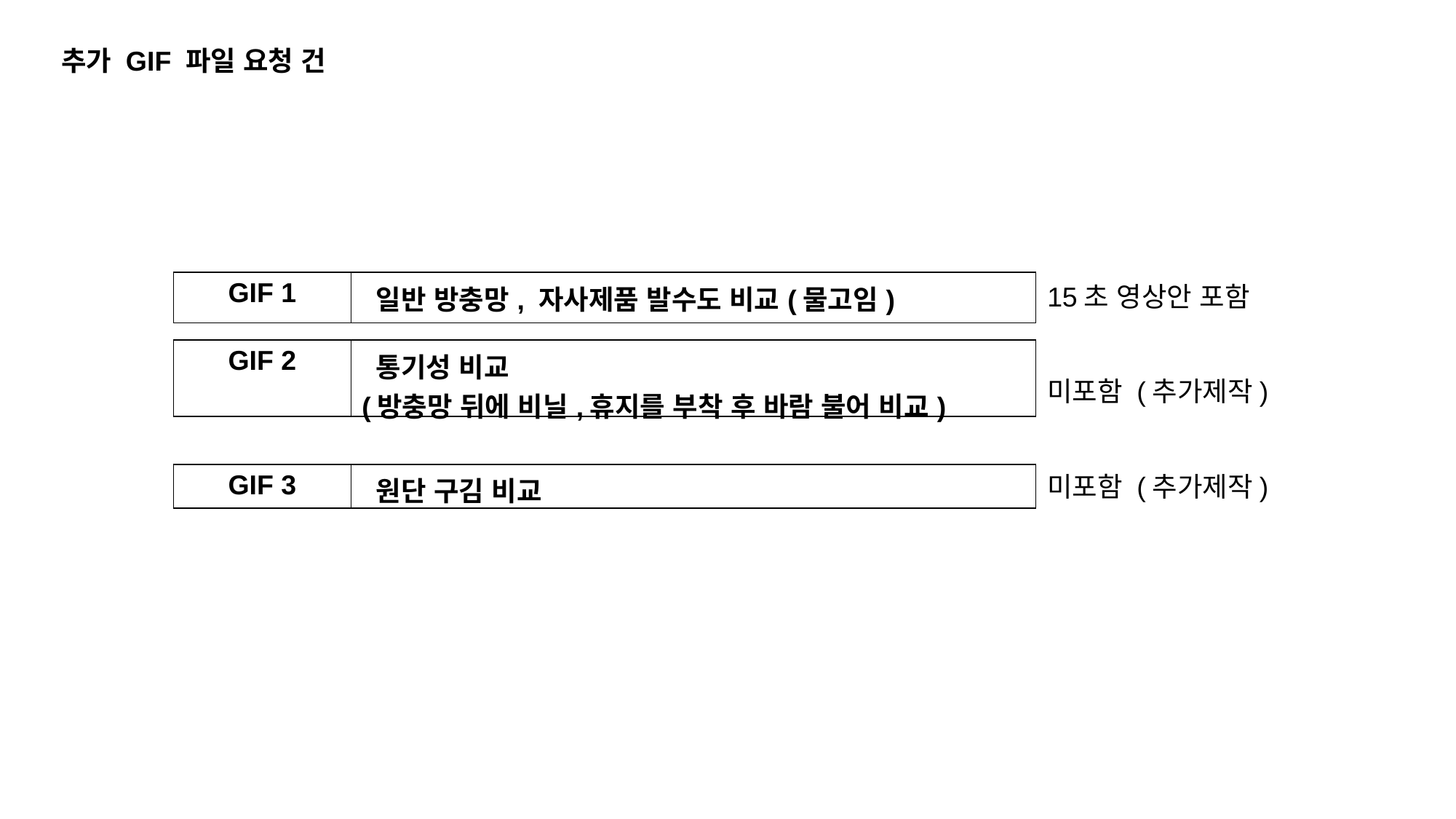

추가 GIF 파일 요청 건
| GIF 1 | 일반 방충망, 자사제품 발수도 비교(물고임) |
| --- | --- |
15초 영상안 포함
| GIF 2 | 통기성 비교 (방충망 뒤에 비닐,휴지를 부착 후 바람 불어 비교) |
| --- | --- |
미포함 (추가제작)
| GIF 3 | 원단 구김 비교 |
| --- | --- |
미포함 (추가제작)